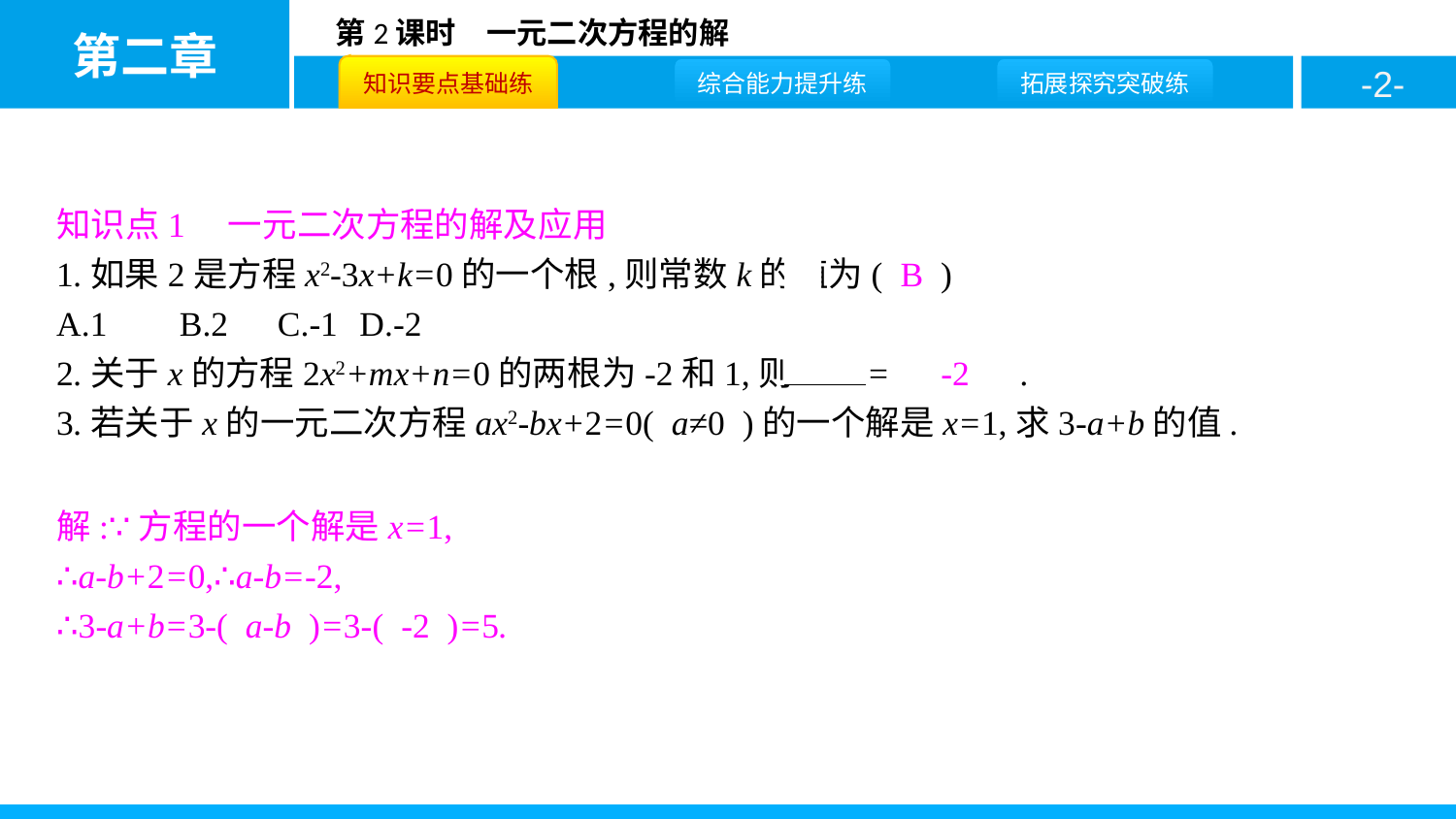

知识点1　一元二次方程的解及应用
1.如果2是方程x2-3x+k=0的一个根,则常数k的值为(  B  )
A.1	B.2	C.-1	D.-2
2.关于x的方程2x2+mx+n=0的两根为-2和1,则n+m=　-2　.
3.若关于x的一元二次方程ax2-bx+2=0(  a≠0  )的一个解是x=1,求3-a+b的值.

解:∵方程的一个解是x=1,
∴a-b+2=0,∴a-b=-2,
∴3-a+b=3-(  a-b  )=3-(  -2  )=5.